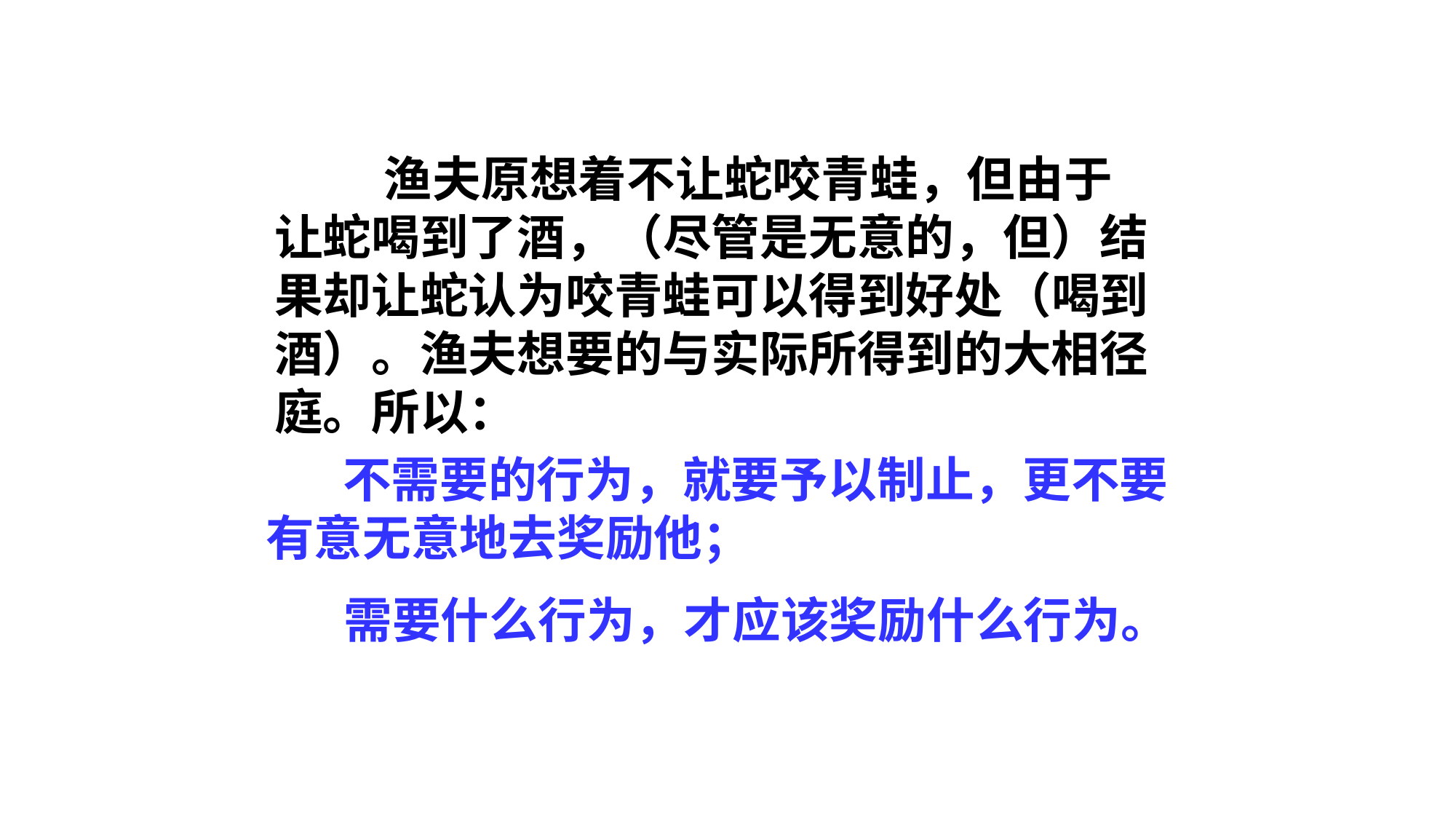

渔夫原想着不让蛇咬青蛙，但由于让蛇喝到了酒，（尽管是无意的，但）结果却让蛇认为咬青蛙可以得到好处（喝到酒）。渔夫想要的与实际所得到的大相径庭。所以：
      不需要的行为，就要予以制止，更不要有意无意地去奖励他；
      需要什么行为，才应该奖励什么行为。

29